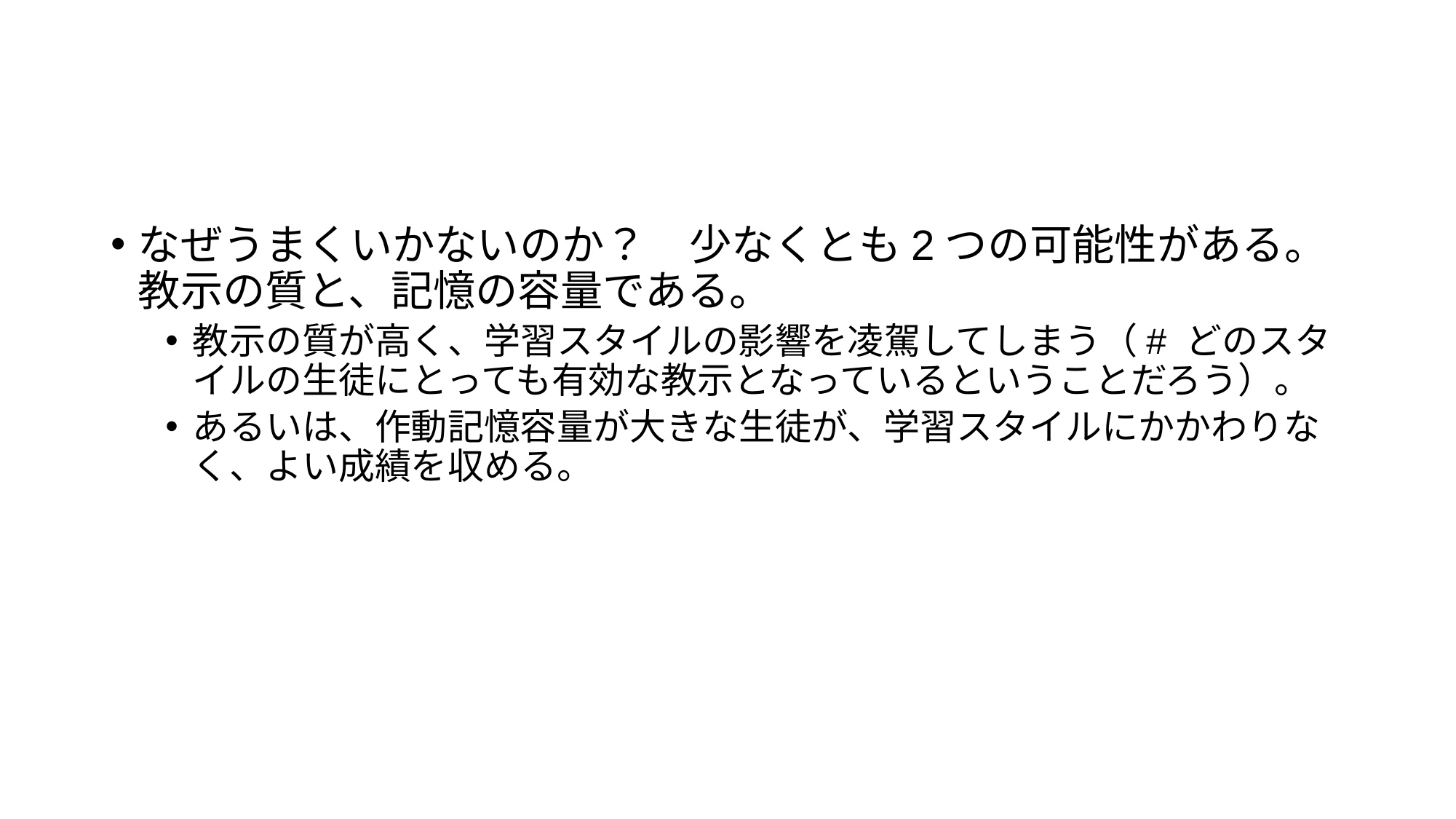

#
なぜうまくいかないのか？　少なくとも2つの可能性がある。教示の質と、記憶の容量である。
教示の質が高く、学習スタイルの影響を凌駕してしまう（# どのスタイルの生徒にとっても有効な教示となっているということだろう）。
あるいは、作動記憶容量が大きな生徒が、学習スタイルにかかわりなく、よい成績を収める。